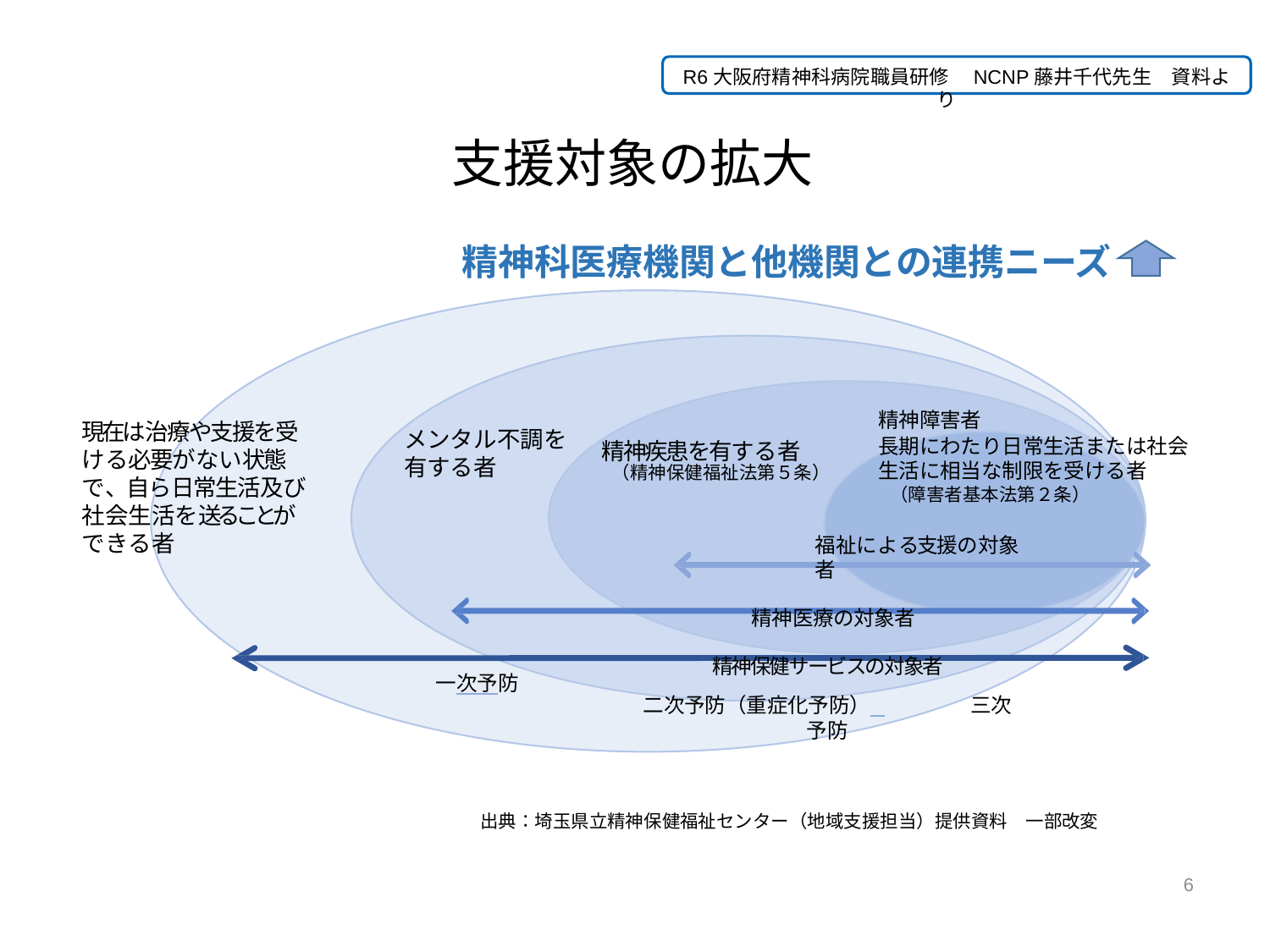

R6大阪府精神科病院職員研修　NCNP藤井千代先生　資料より
支援対象の拡大
精神科医療機関と他機関との連携ニーズ

精神障害者
長期にわたり日常生活または社会生活に相当な制限を受ける者
（障害者基本法第２条）
現在は治療や支援を受ける必要がない状態で、 自ら日常生活及び社会生活を送ることができる者
メンタル不調を
有する者

精神疾患を有する者
（精神保健福祉法第５条）
福祉による支援の対象者
精神医療の対象者
精神保健サービスの対象者
二次予防（重症化予防）   	三次予防

一次予防
出典：埼玉県立精神保健福祉センター（地域支援担当）提供資料　一部改変
6